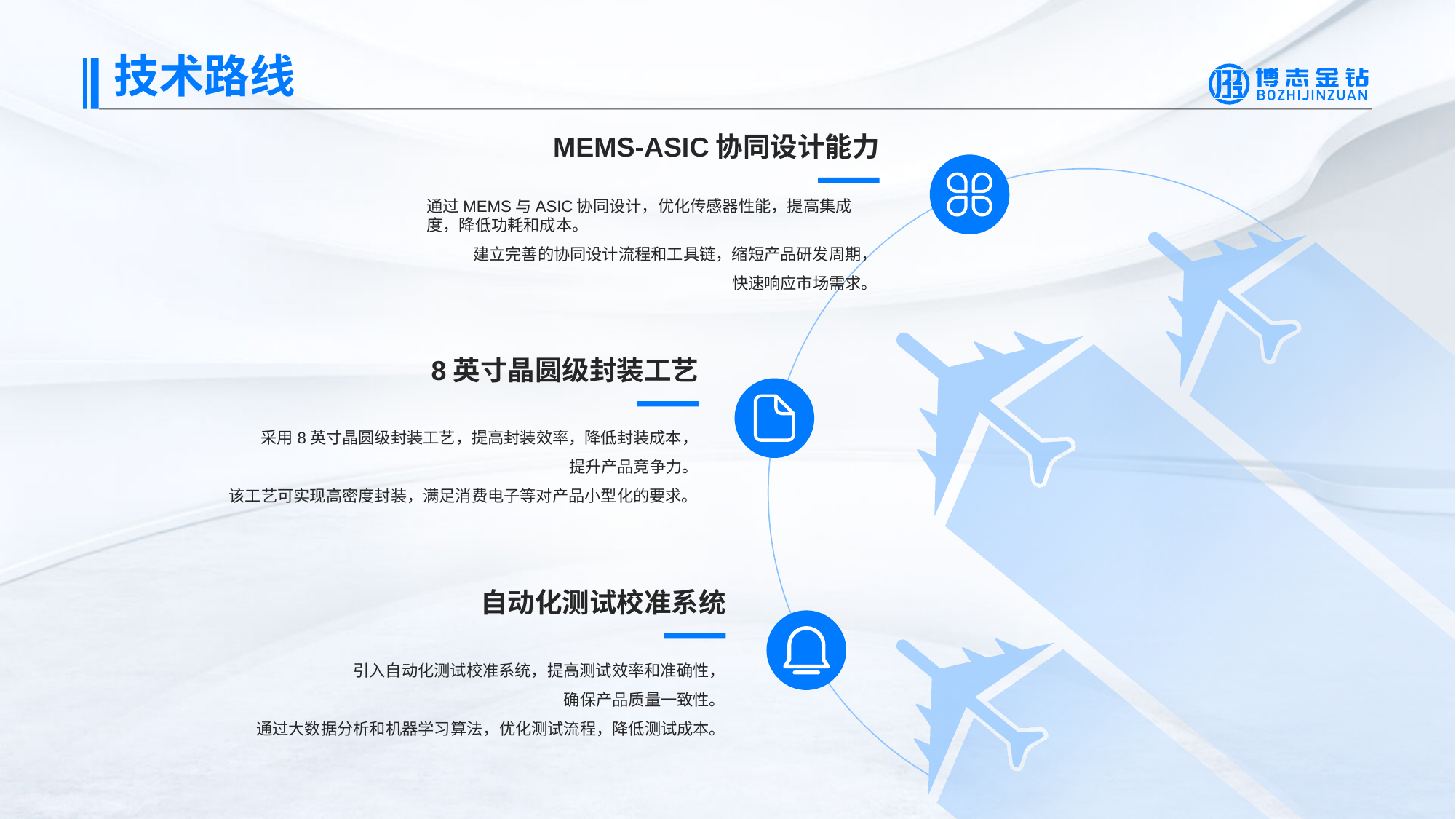

技术路线

MEMS-ASIC协同设计能力

通过MEMS与ASIC协同设计，优化传感器性能，提高集成度，降低功耗和成本。
建立完善的协同设计流程和工具链，缩短产品研发周期，
快速响应市场需求。

8英寸晶圆级封装工艺

采用8英寸晶圆级封装工艺，提高封装效率，降低封装成本，
提升产品竞争力。
该工艺可实现高密度封装，满足消费电子等对产品小型化的要求。
自动化测试校准系统

引入自动化测试校准系统，提高测试效率和准确性，
确保产品质量一致性。
通过大数据分析和机器学习算法，优化测试流程，降低测试成本。